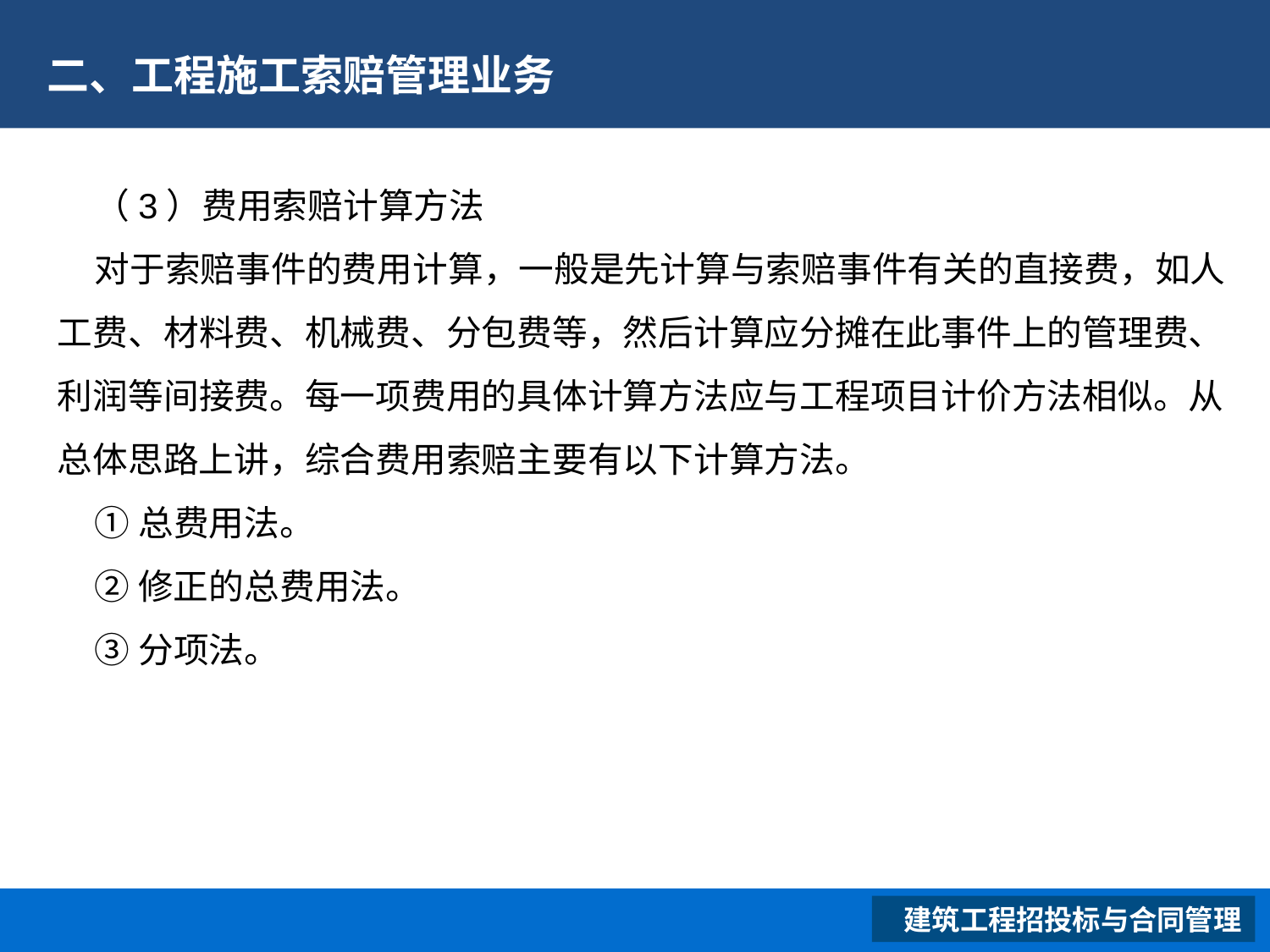

# 二、工程施工索赔管理业务
（3）费用索赔计算方法
对于索赔事件的费用计算，一般是先计算与索赔事件有关的直接费，如人工费、材料费、机械费、分包费等，然后计算应分摊在此事件上的管理费、利润等间接费。每一项费用的具体计算方法应与工程项目计价方法相似。从总体思路上讲，综合费用索赔主要有以下计算方法。
①总费用法。
②修正的总费用法。
③分项法。

  建筑工程招投标与合同管理
XXXXXXXXXXXXXXXXXX